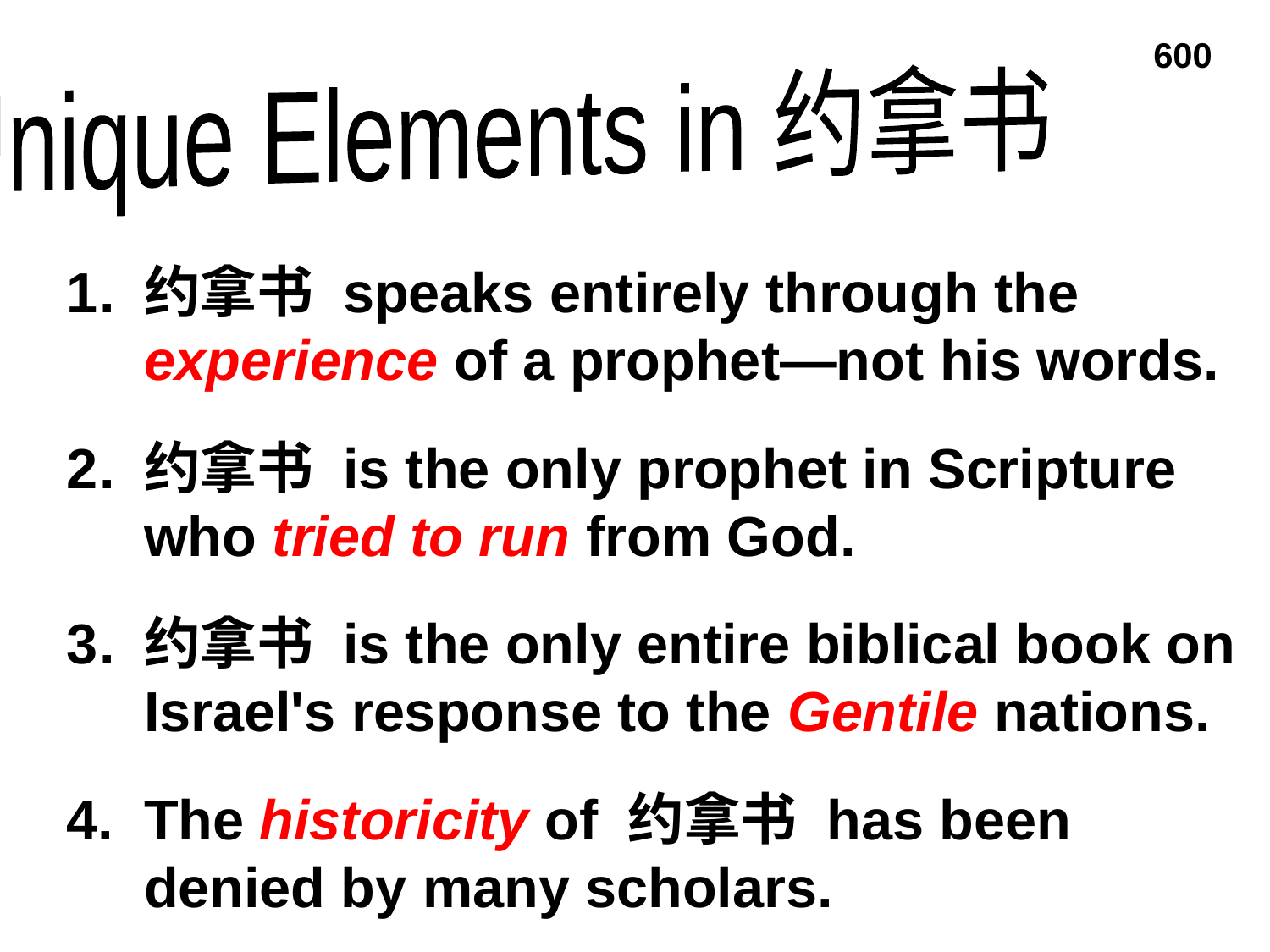

Unique Elements in 约拿书
600
Unique Elements in 约拿书
约拿书 speaks entirely through the experience of a prophet—not his words.
约拿书 is the only prophet in Scripture who tried to run from God.
约拿书 is the only entire biblical book on Israel's response to the Gentile nations.
4.	The historicity of 约拿书 has been denied by many scholars.